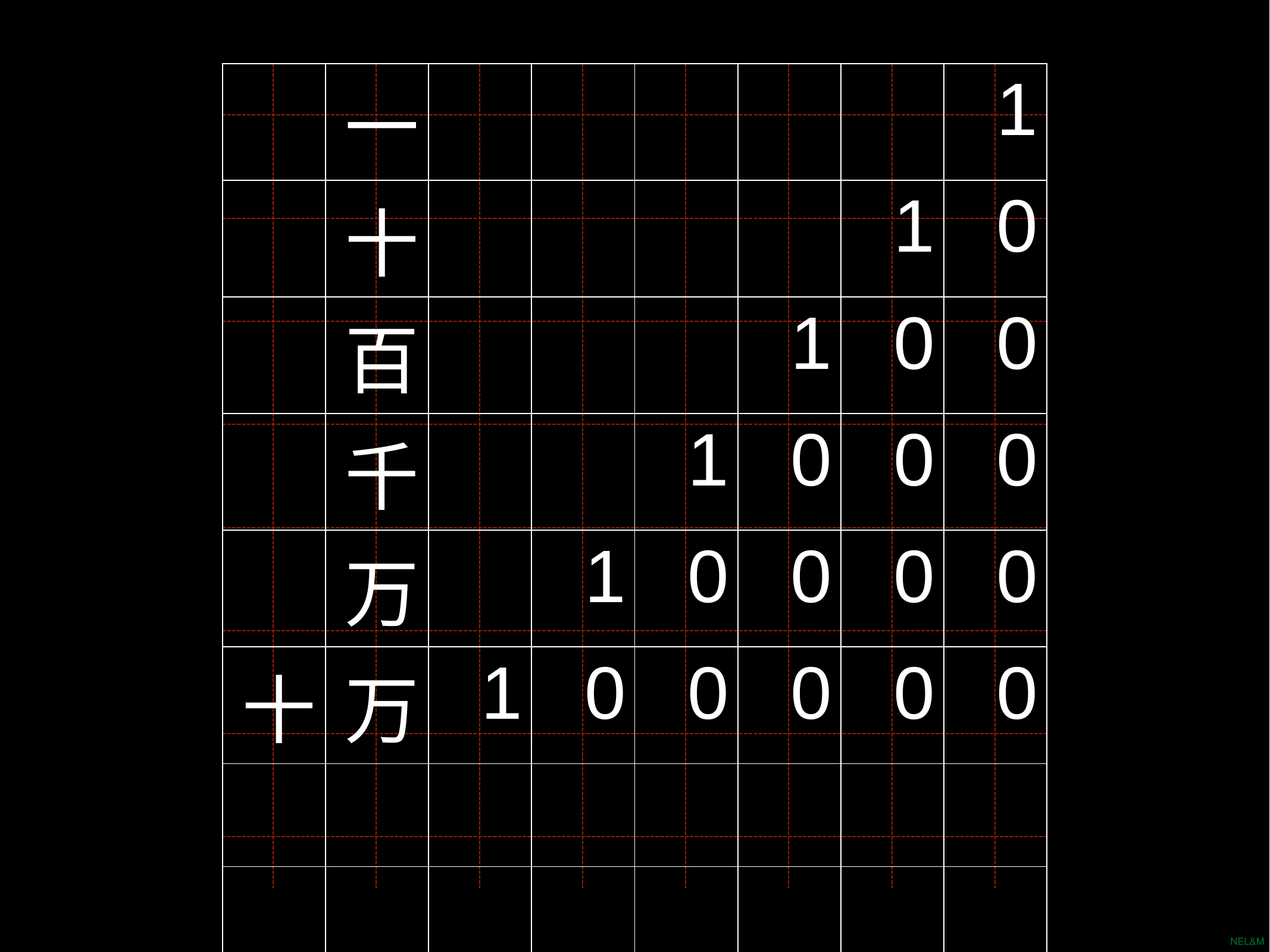

|  | 一 |  |  |  |  |  | 1 |
| --- | --- | --- | --- | --- | --- | --- | --- |
|  | 十 |  |  |  |  | 1 | 0 |
|  | 百 |  |  |  | 1 | 0 | 0 |
|  | 千 |  |  | 1 | 0 | 0 | 0 |
|  | 万 |  | 1 | 0 | 0 | 0 | 0 |
| 十 | 万 | 1 | 0 | 0 | 0 | 0 | 0 |
|  |  |  |  |  |  |  |  |
|  |  |  |  |  |  |  |  |